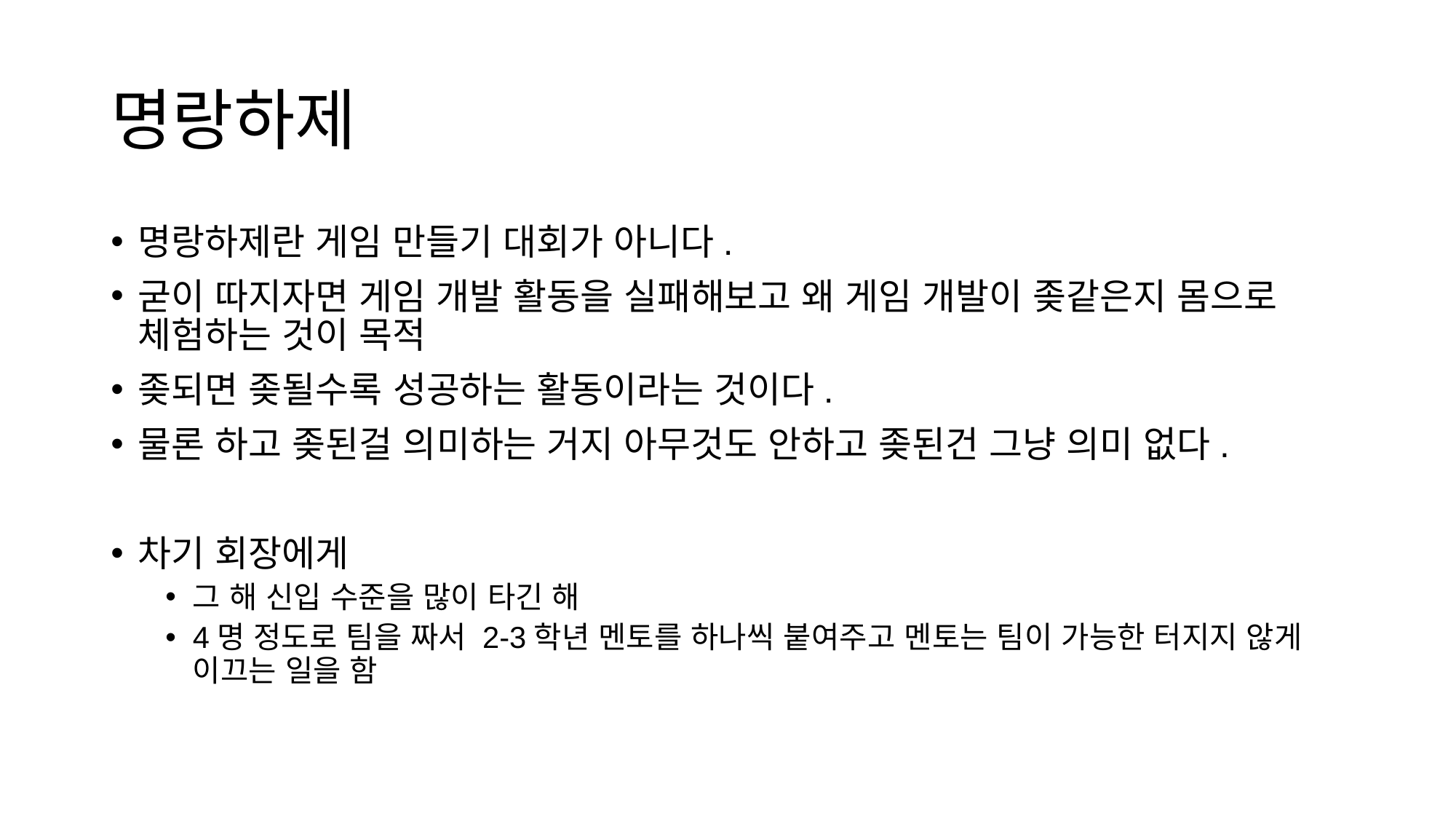

# 명랑하제
명랑하제란 게임 만들기 대회가 아니다.
굳이 따지자면 게임 개발 활동을 실패해보고 왜 게임 개발이 좆같은지 몸으로 체험하는 것이 목적
좆되면 좆될수록 성공하는 활동이라는 것이다.
물론 하고 좆된걸 의미하는 거지 아무것도 안하고 좆된건 그냥 의미 없다.

차기 회장에게
그 해 신입 수준을 많이 타긴 해
4명 정도로 팀을 짜서 2-3학년 멘토를 하나씩 붙여주고 멘토는 팀이 가능한 터지지 않게 이끄는 일을 함